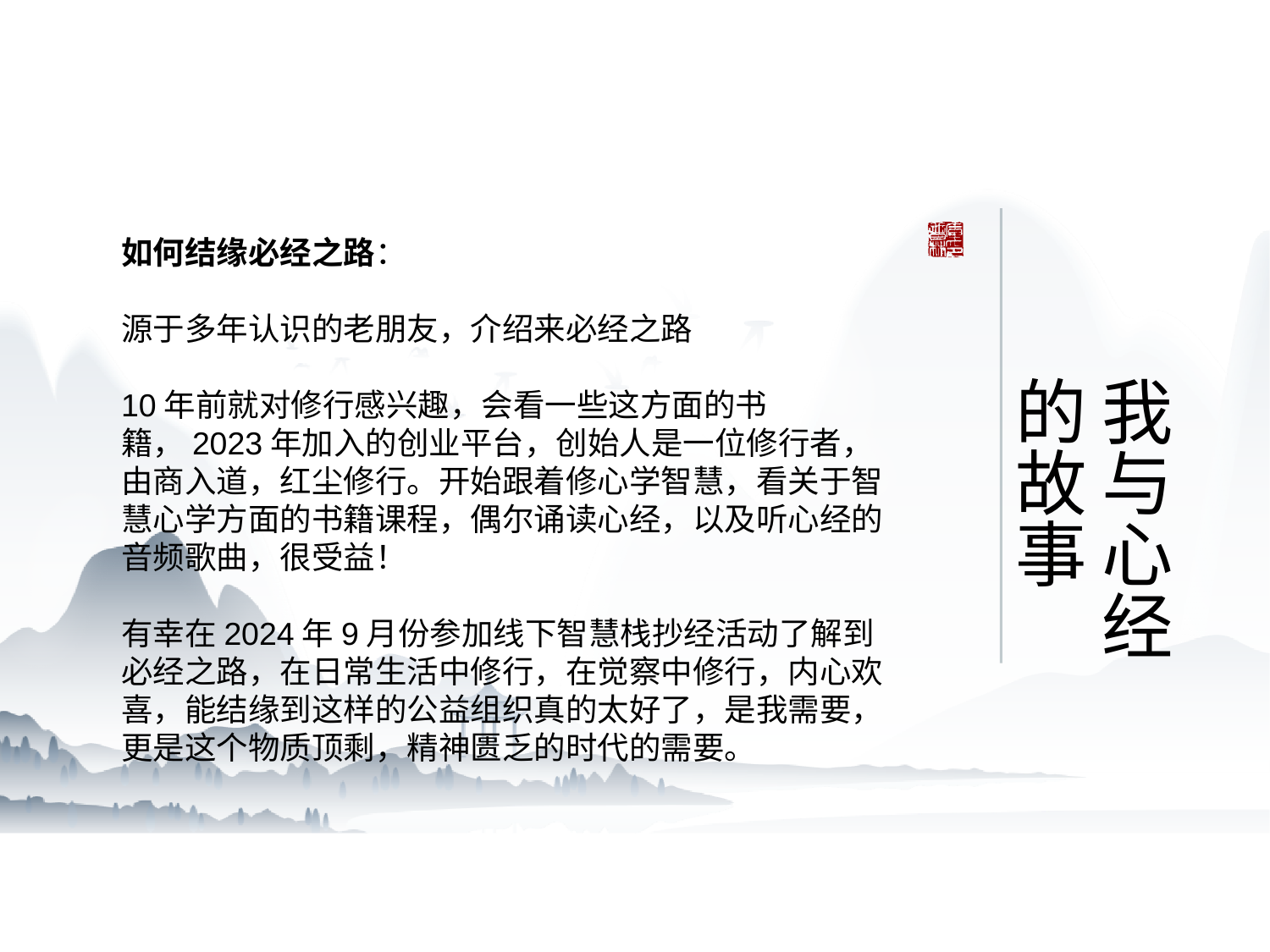

我与心经
的故事
如何结缘必经之路：

源于多年认识的老朋友，介绍来必经之路

10年前就对修行感兴趣，会看一些这方面的书籍，2023年加入的创业平台，创始人是一位修行者，由商入道，红尘修行。开始跟着修心学智慧，看关于智慧心学方面的书籍课程，偶尔诵读心经，以及听心经的音频歌曲，很受益！

有幸在2024年9月份参加线下智慧栈抄经活动了解到必经之路，在日常生活中修行，在觉察中修行，内心欢喜，能结缘到这样的公益组织真的太好了，是我需要，更是这个物质顶剩，精神匮乏的时代的需要。